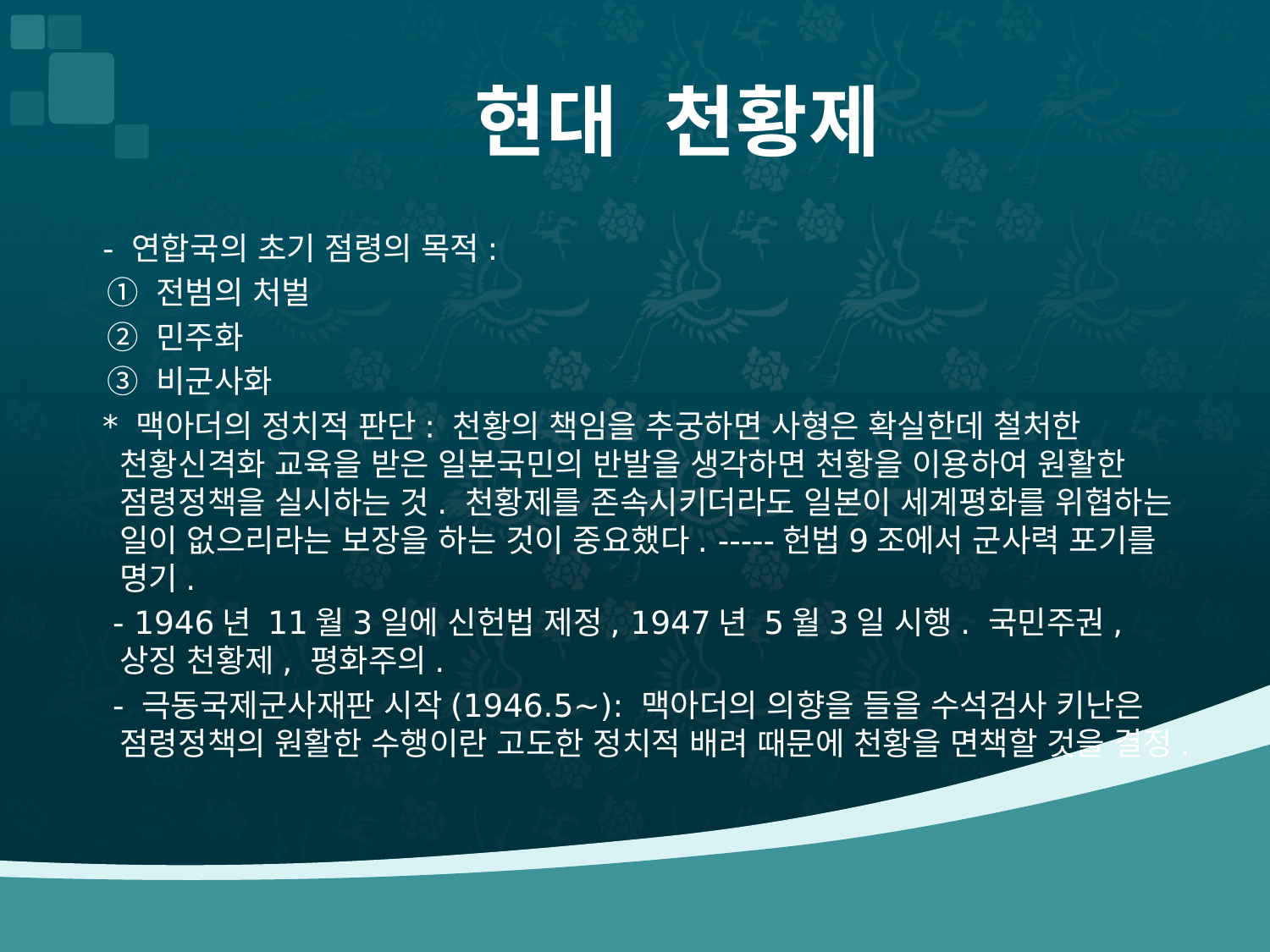

# 현대  천황제
   - 연합국의 초기 점령의 목적:
    ① 전범의 처벌
    ② 민주화
    ③ 비군사화
   * 맥아더의 정치적 판단: 천황의 책임을 추궁하면 사형은 확실한데 철처한 천황신격화 교육을 받은 일본국민의 반발을 생각하면 천황을 이용하여 원활한 점령정책을 실시하는 것. 천황제를 존속시키더라도 일본이 세계평화를 위협하는 일이 없으리라는 보장을 하는 것이 중요했다. -----헌법9조에서 군사력 포기를 명기.
    - 1946년 11월3일에 신헌법 제정, 1947년 5월3일 시행. 국민주권, 상징 천황제, 평화주의.
    - 극동국제군사재판 시작(1946.5~): 맥아더의 의향을 들을 수석검사 키난은 점령정책의 원활한 수행이란 고도한 정치적 배려 때문에 천황을 면책할 것을 결정.